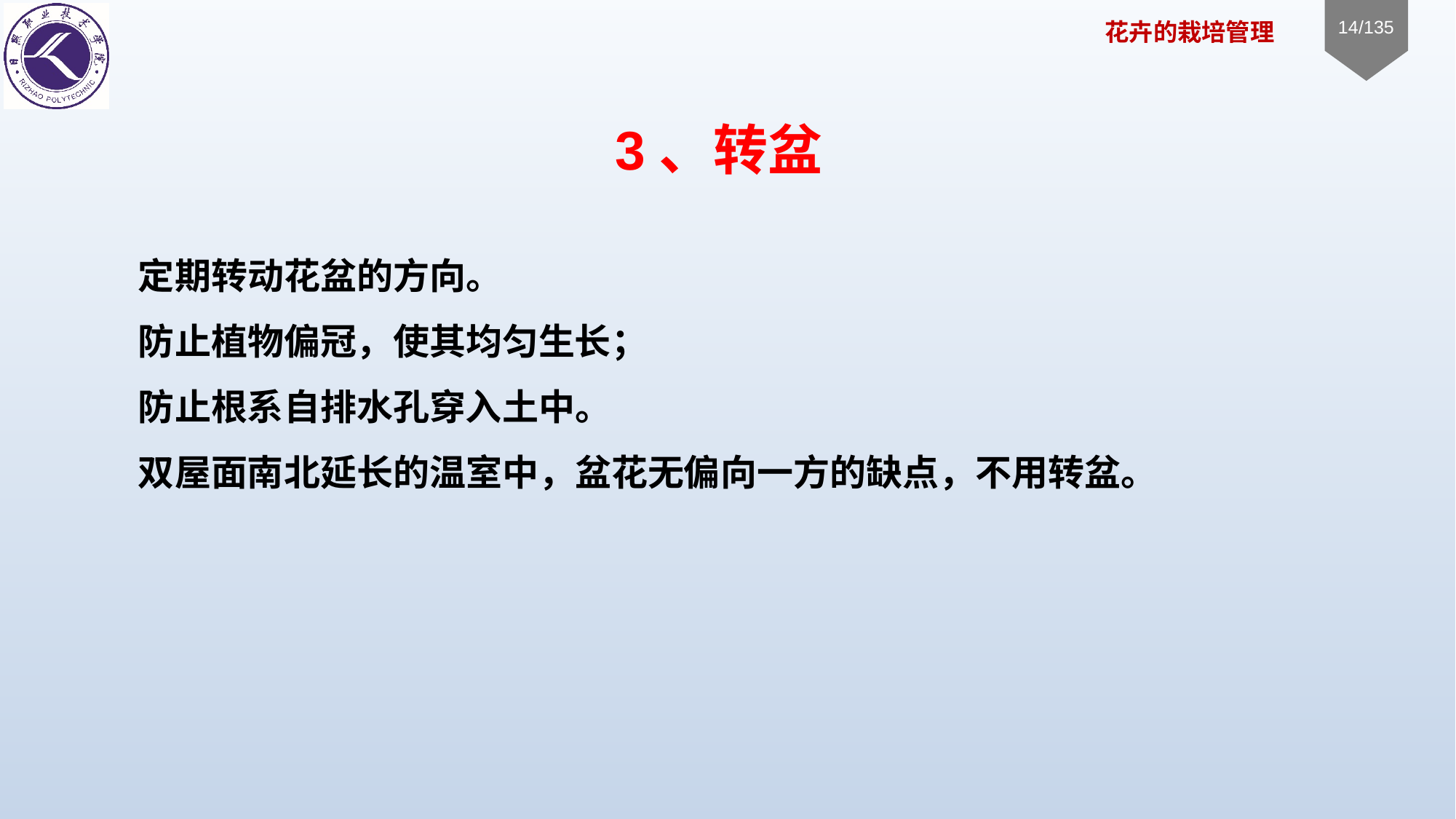

# 3、转盆
定期转动花盆的方向。
防止植物偏冠，使其均匀生长；
防止根系自排水孔穿入土中。
双屋面南北延长的温室中，盆花无偏向一方的缺点，不用转盆。